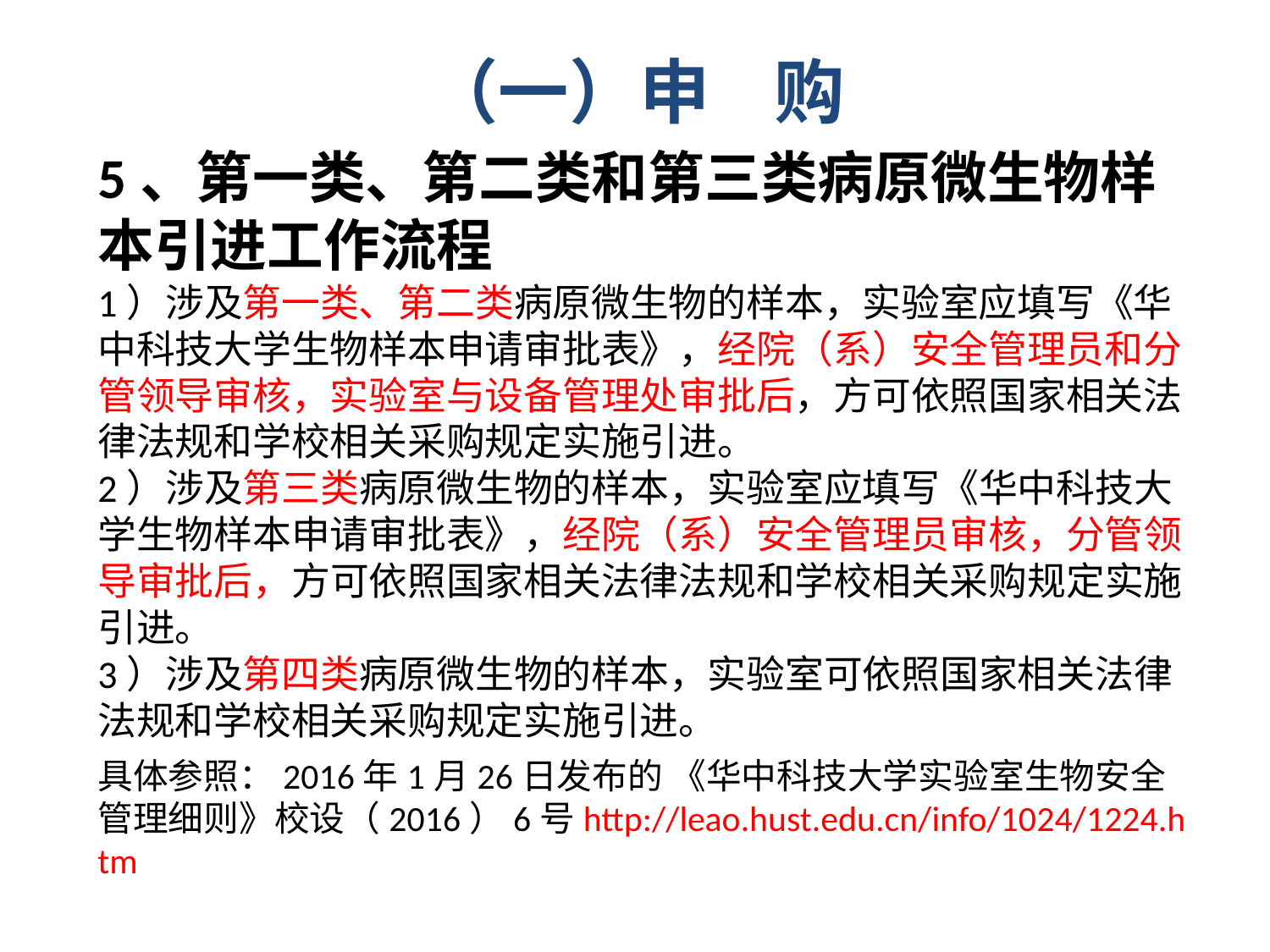

# （一）申    购
5、第一类、第二类和第三类病原微生物样本引进工作流程
1）涉及第一类、第二类病原微生物的样本，实验室应填写《华中科技大学生物样本申请审批表》，经院（系）安全管理员和分管领导审核，实验室与设备管理处审批后，方可依照国家相关法律法规和学校相关采购规定实施引进。
2）涉及第三类病原微生物的样本，实验室应填写《华中科技大学生物样本申请审批表》，经院（系）安全管理员审核，分管领导审批后，方可依照国家相关法律法规和学校相关采购规定实施引进。
3）涉及第四类病原微生物的样本，实验室可依照国家相关法律法规和学校相关采购规定实施引进。
具体参照：2016年1月26日发布的 《华中科技大学实验室生物安全管理细则》校设（2016）6号http://leao.hust.edu.cn/info/1024/1224.htm